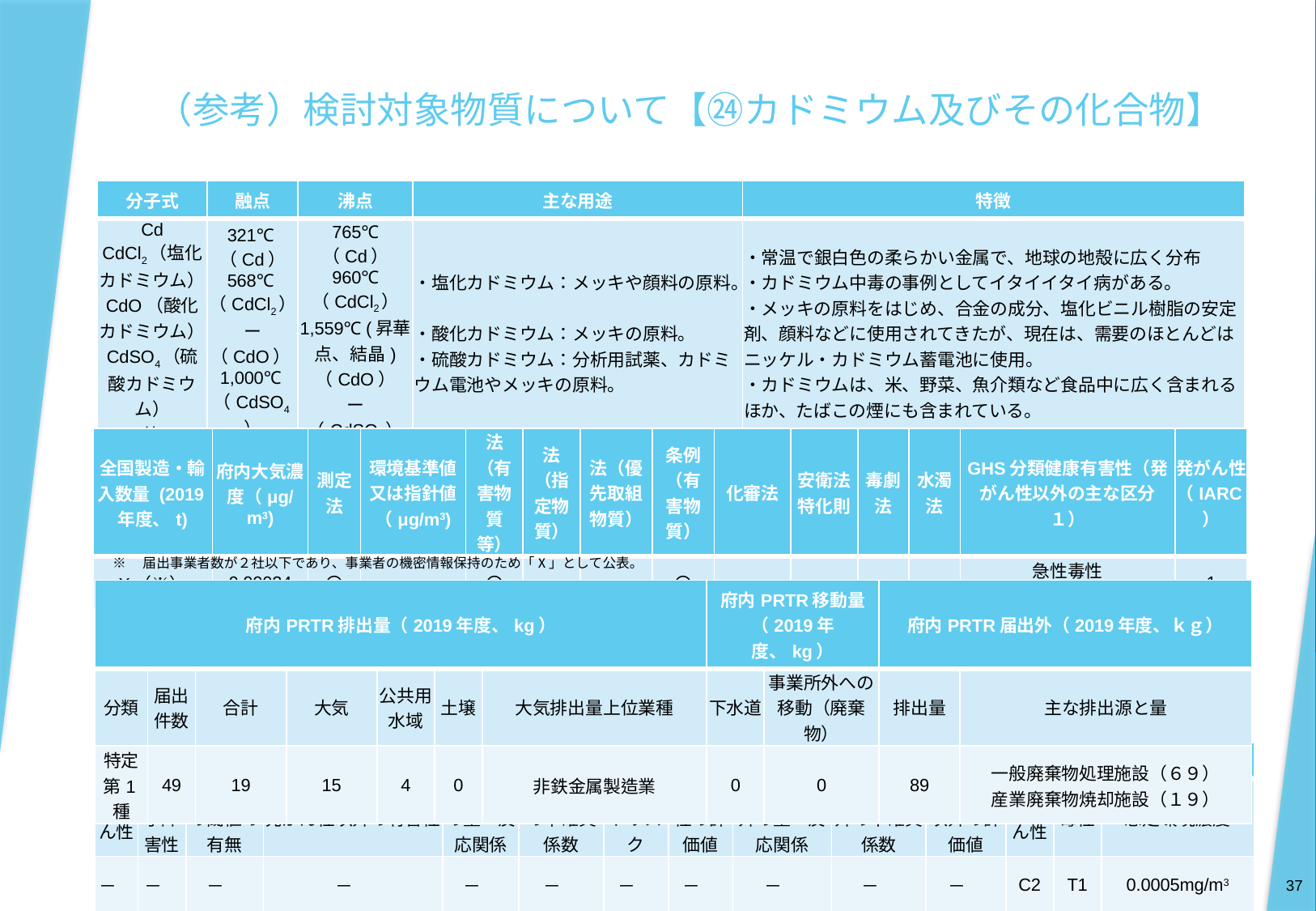

# （参考）検討対象物質について【㉔カドミウム及びその化合物】
| 分子式 | 融点 | 沸点 | 主な用途 | 特徴 |
| --- | --- | --- | --- | --- |
| Cd CdCl2（塩化カドミウム） CdO（酸化カドミウム） CdSO4（硫酸カドミウム） 等 | 321℃（Cd） 568℃（CdCl2） ー （CdO） 1,000℃（CdSO4） | 765℃ （Cd） 960℃ （CdCl2） 1,559℃ (昇華点、結晶) （CdO） ー （CdSO4） | ・塩化カドミウム：メッキや顔料の原料。 ・酸化カドミウム：メッキの原料。 ・硫酸カドミウム：分析用試薬、カドミウム電池やメッキの原料。 | ・常温で銀白色の柔らかい金属で、地球の地殻に広く分布 ・カドミウム中毒の事例としてイタイイタイ病がある。 ・メッキの原料をはじめ、合金の成分、塩化ビニル樹脂の安定剤、顔料などに使用されてきたが、現在は、需要のほとんどはニッケル・カドミウム蓄電池に使用。 ・カドミウムは、米、野菜、魚介類など食品中に広く含まれるほか、たばこの煙にも含まれている。 |
| 全国製造・輸入数量 (2019年度、t) | 府内大気濃度（μg/m3) | 測定法 | 環境基準値又は指針値（μg/m3) | 法（有害物質等） | 法（指定物質） | 法（優先取組物質） | 条例（有害物質） | 化審法 | 安衛法 特化則 | 毒劇法 | 水濁法 | GHS分類健康有害性（発がん性以外の主な区分１） | 発がん性 （IARC） |
| --- | --- | --- | --- | --- | --- | --- | --- | --- | --- | --- | --- | --- | --- |
| X（※） | 0.00024 | 〇 | － | 〇 | － | － | 〇 | － | － | － | － | 急性毒性 特定標的臓器毒性 | 1 |

※　届出事業者数が２社以下であり、事業者の機密情報保持のため「X」として公表。
| 府内PRTR排出量（2019年度、kg） |  |  |  |  |  |  | 府内PRTR移動量（2019年度、kg） |  | 府内PRTR届出外（2019年度、ｋｇ） |  |
| --- | --- | --- | --- | --- | --- | --- | --- | --- | --- | --- |
| 分類 | 届出件数 | 合計 | 大気 | 公共用水域 | 土壌 | 大気排出量上位業種 | 下水道 | 事業所外への移動（廃棄物） | 排出量 | 主な排出源と量 |
| 特定第1種 | 49 | 19 | 15 | 4 | 0 | 非鉄金属製造業 | 0 | 0 | 89 | 一般廃棄物処理施設（６９） 産業廃棄物焼却施設（１９） |
| 中央環境審議会での検討 |  |  |  |  |  |  |  |  |  |  | 条例制定時の検討 |  |  |
| --- | --- | --- | --- | --- | --- | --- | --- | --- | --- | --- | --- | --- | --- |
| 発がん性 | 遺伝子障害性 | 発がん性の閾値の有無 | 発がん性以外の有害性 | 発がん性の量ー反応関係 | 発がん性の不確実係数 | ユニットリスク | 発がん性の評価値 | 発がん性以外の量ー反応関係 | 発がん性以外の不確実係数 | 発がん性以外の評価値 | 発がん性 | 毒性 | 想定環境濃度 |
| － | － | － | － | － | － | － | － | － | － | － | C2 | T1 | 0.0005mg/m3 |
37